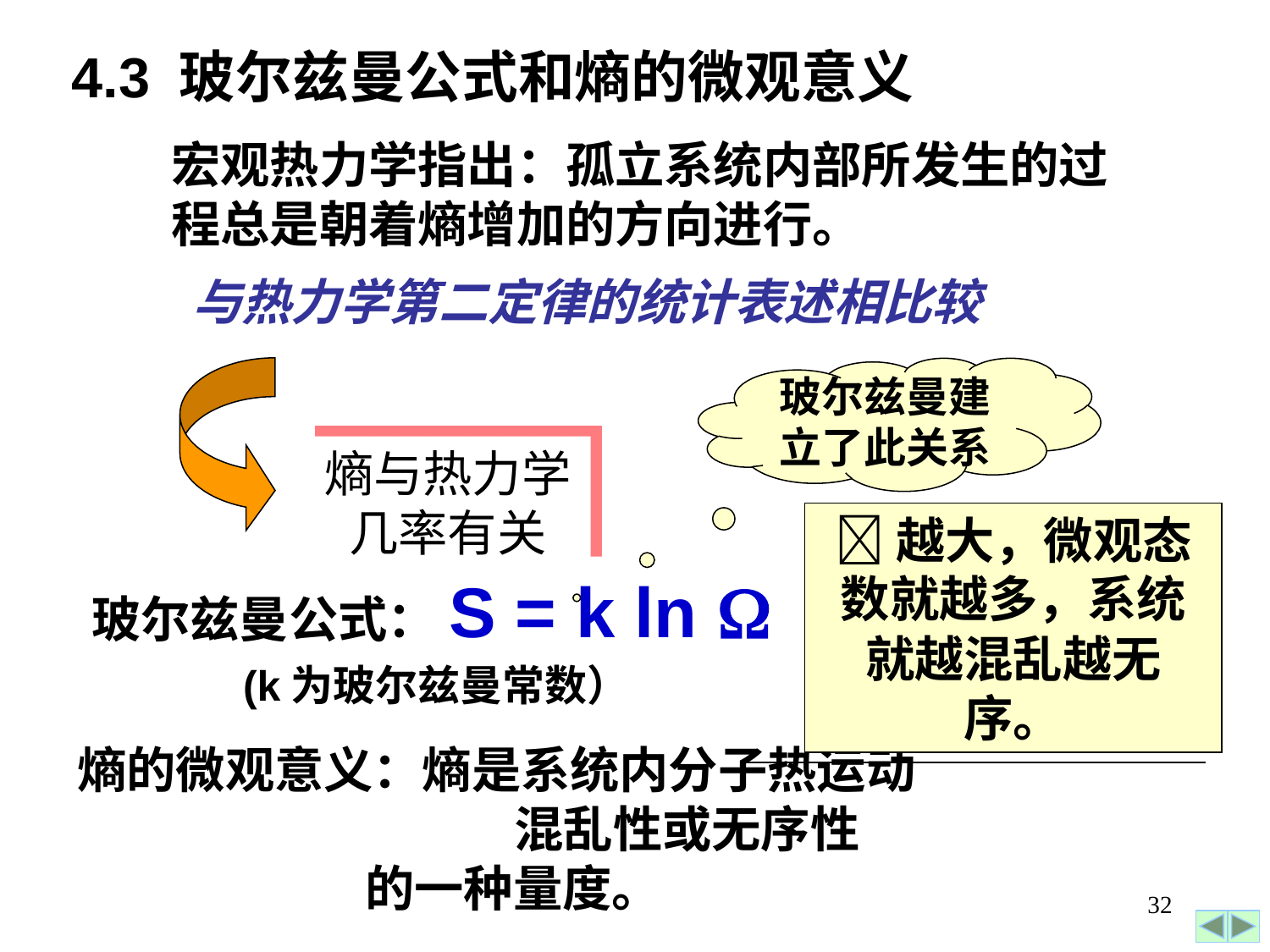

4.3 玻尔兹曼公式和熵的微观意义
宏观热力学指出：孤立系统内部所发生的过程总是朝着熵增加的方向进行。
与热力学第二定律的统计表述相比较

玻尔兹曼建
立了此关系
熵与热力学几率有关
Ω越大，微观态数就越多，系统就越混乱越无序。
玻尔兹曼公式：S = k ln Ω
           (k为玻尔兹曼常数）
熵的微观意义：熵是系统内分子热运动                                   混乱性或无序性
的一种量度。
32